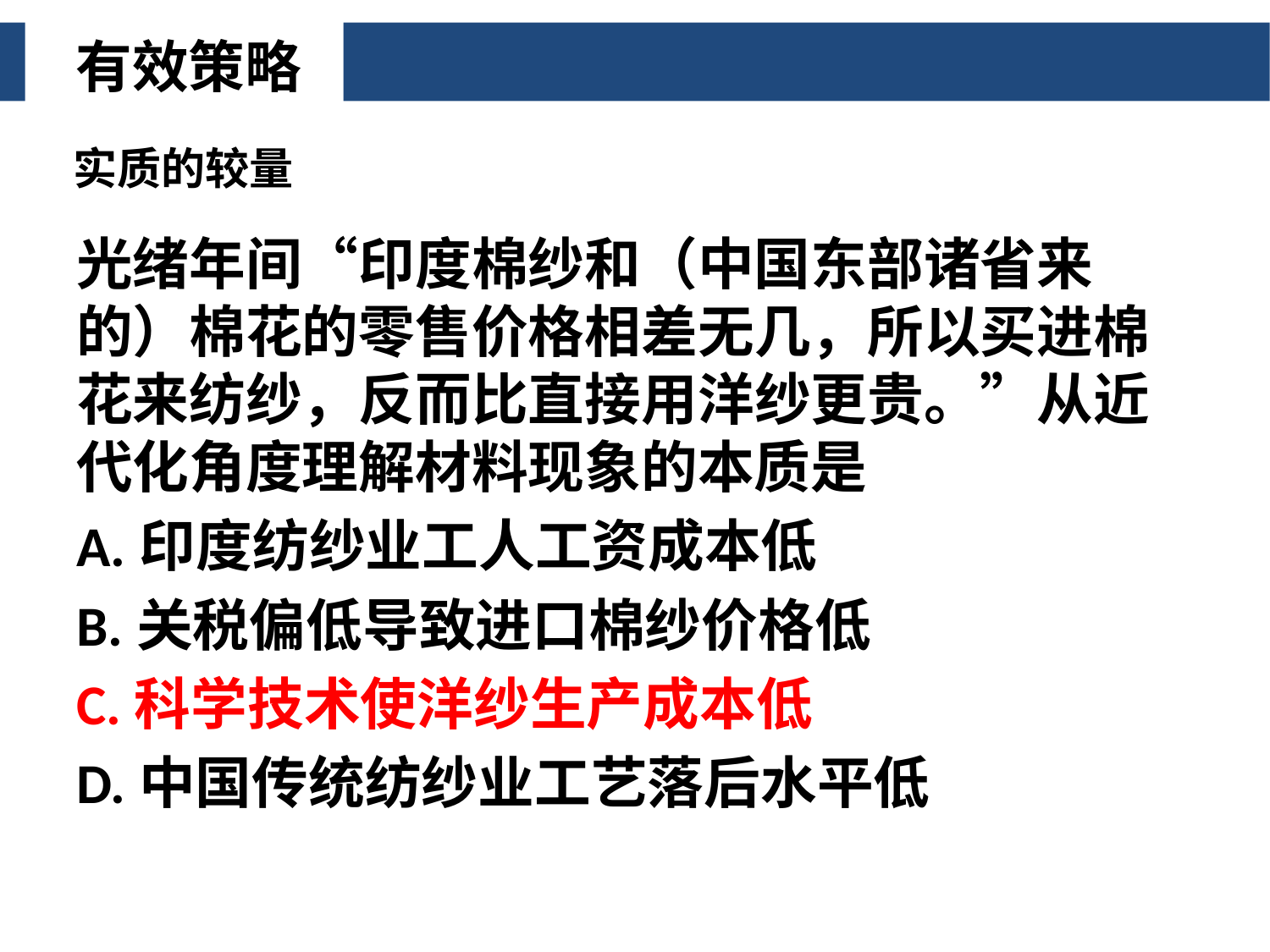

有效策略
实质的较量
光绪年间“印度棉纱和（中国东部诸省来的）棉花的零售价格相差无几，所以买进棉花来纺纱，反而比直接用洋纱更贵。”从近代化角度理解材料现象的本质是
A.印度纺纱业工人工资成本低
B.关税偏低导致进口棉纱价格低
C.科学技术使洋纱生产成本低
D.中国传统纺纱业工艺落后水平低